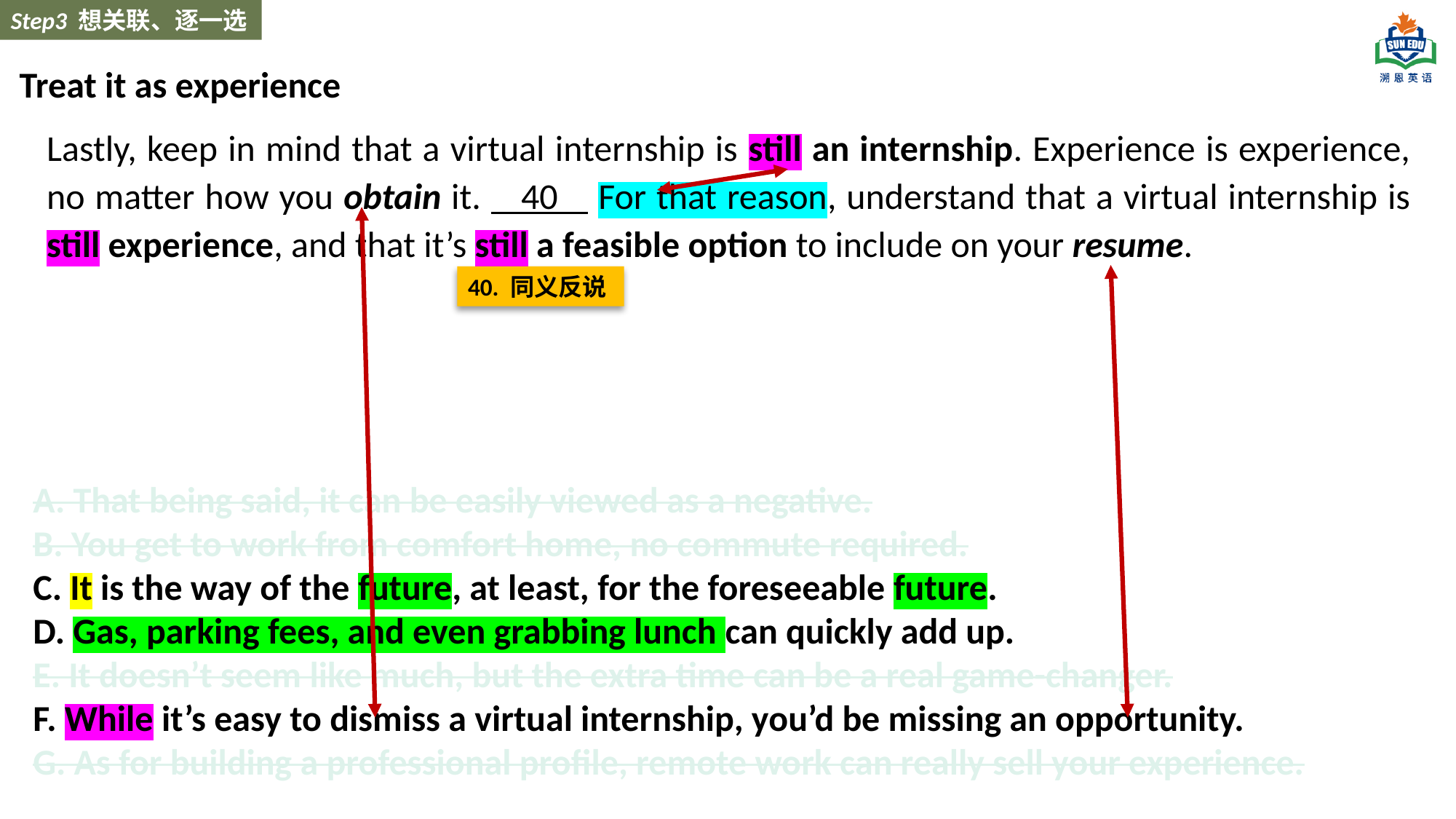

Step3 想关联、逐一选
Treat it as experience
Lastly, keep in mind that a virtual internship is still an internship. Experience is experience, no matter how you obtain it.    40    For that reason, understand that a virtual internship is still experience, and that it’s still a feasible option to include on your resume.
40. 同义反说
A. That being said, it can be easily viewed as a negative.
B. You get to work from comfort home, no commute required.
C. It is the way of the future, at least, for the foreseeable future.
D. Gas, parking fees, and even grabbing lunch can quickly add up.
E. It doesn’t seem like much, but the extra time can be a real game-changer.
F. While it’s easy to dismiss a virtual internship, you’d be missing an opportunity.
G. As for building a professional profile, remote work can really sell your experience.